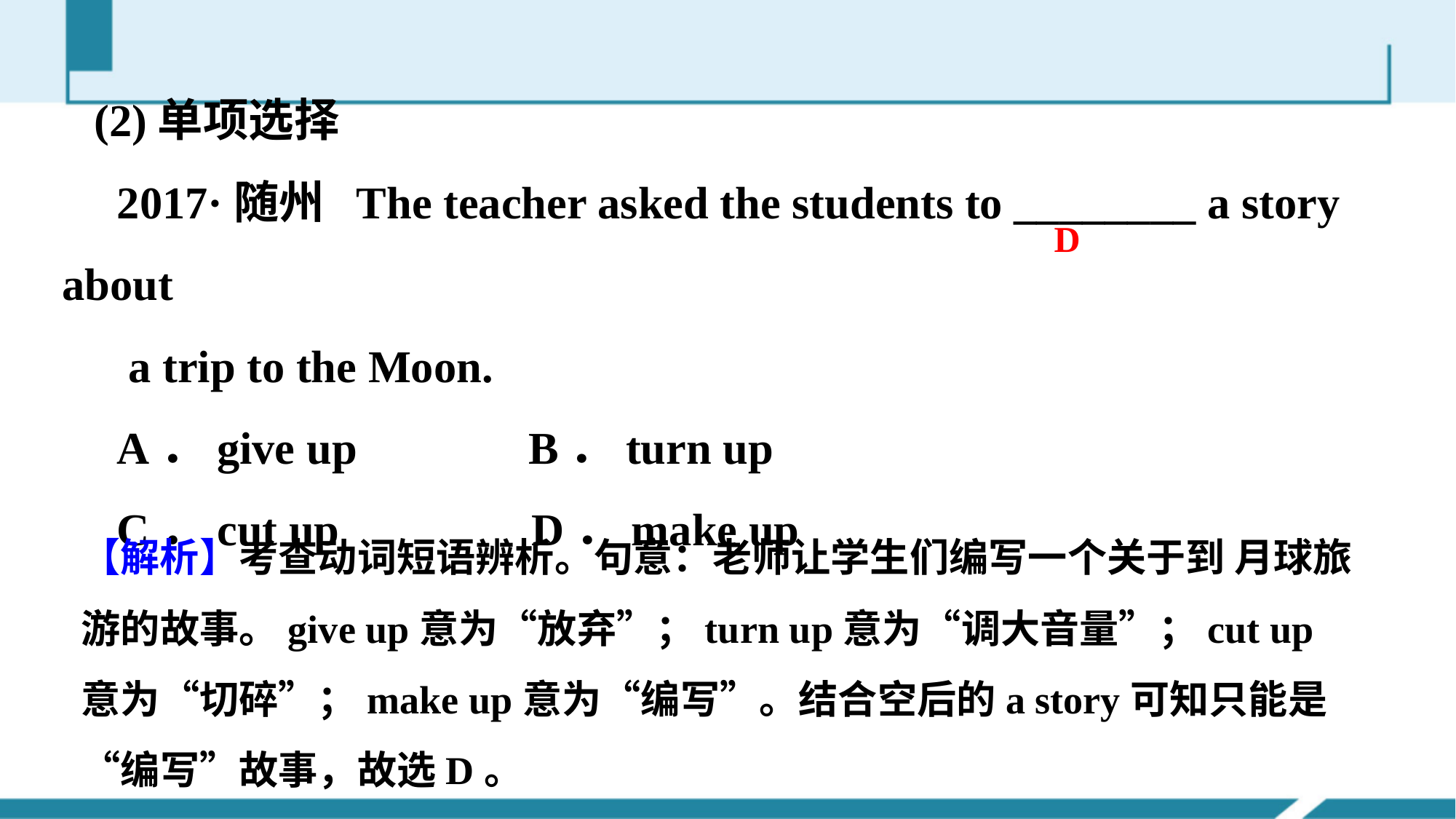

(2)单项选择
  2017·随州  The teacher asked the students to ________ a story about
   a trip to the Moon.
  A．give up　          B．turn up
  C．cut up　            D．make up
D
【解析】考查动词短语辨析。句意：老师让学生们编写一个关于到 月球旅游的故事。give up意为“放弃”；turn up意为“调大音量”；cut up意为“切碎”；make up意为“编写”。结合空后的a story可知只能是“编写”故事，故选D。